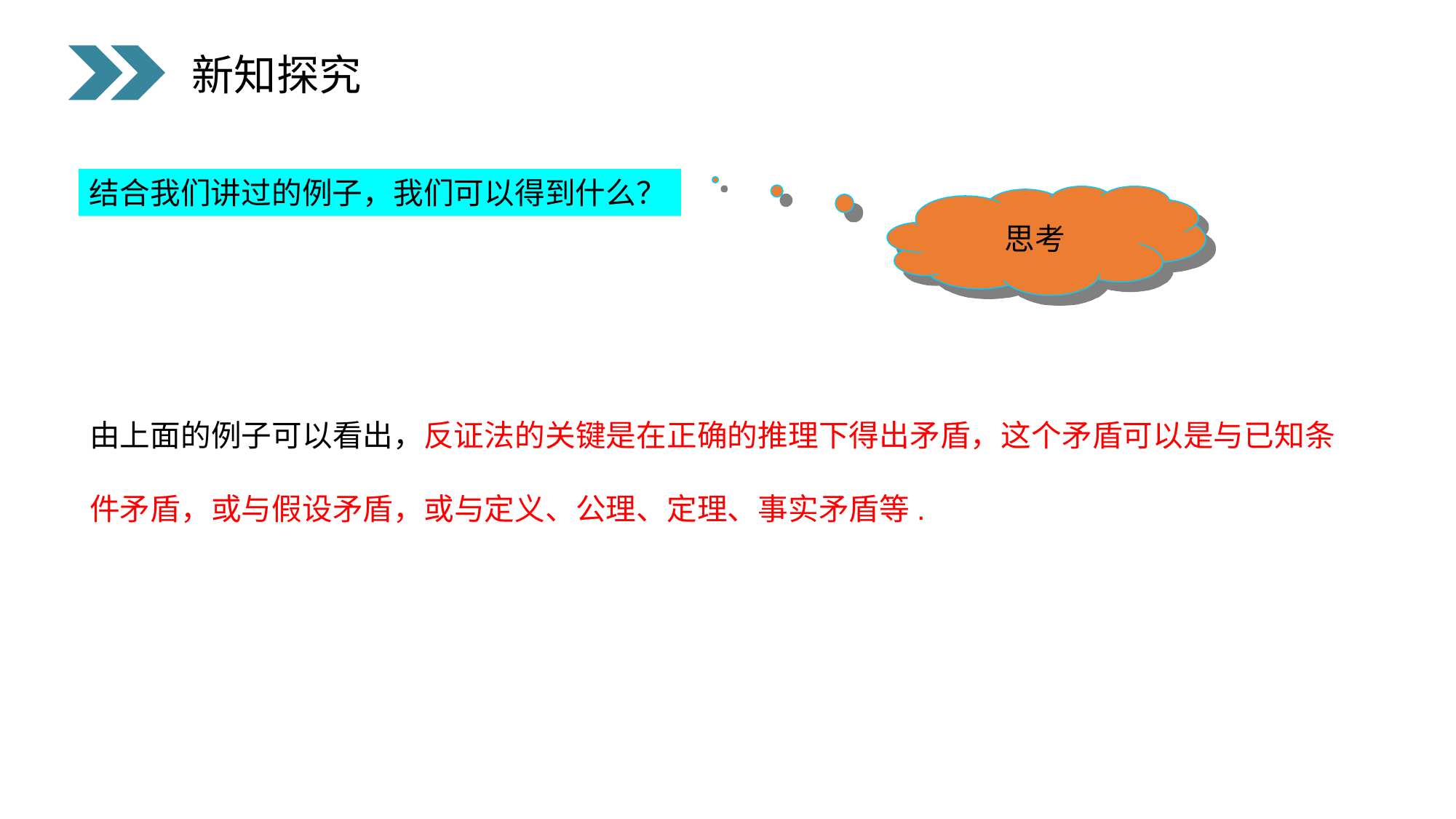

新知探究
结合我们讲过的例子，我们可以得到什么？
思考
由上面的例子可以看出，反证法的关键是在正确的推理下得出矛盾，这个矛盾可以是与已知条件矛盾，或与假设矛盾，或与定义、公理、定理、事实矛盾等.